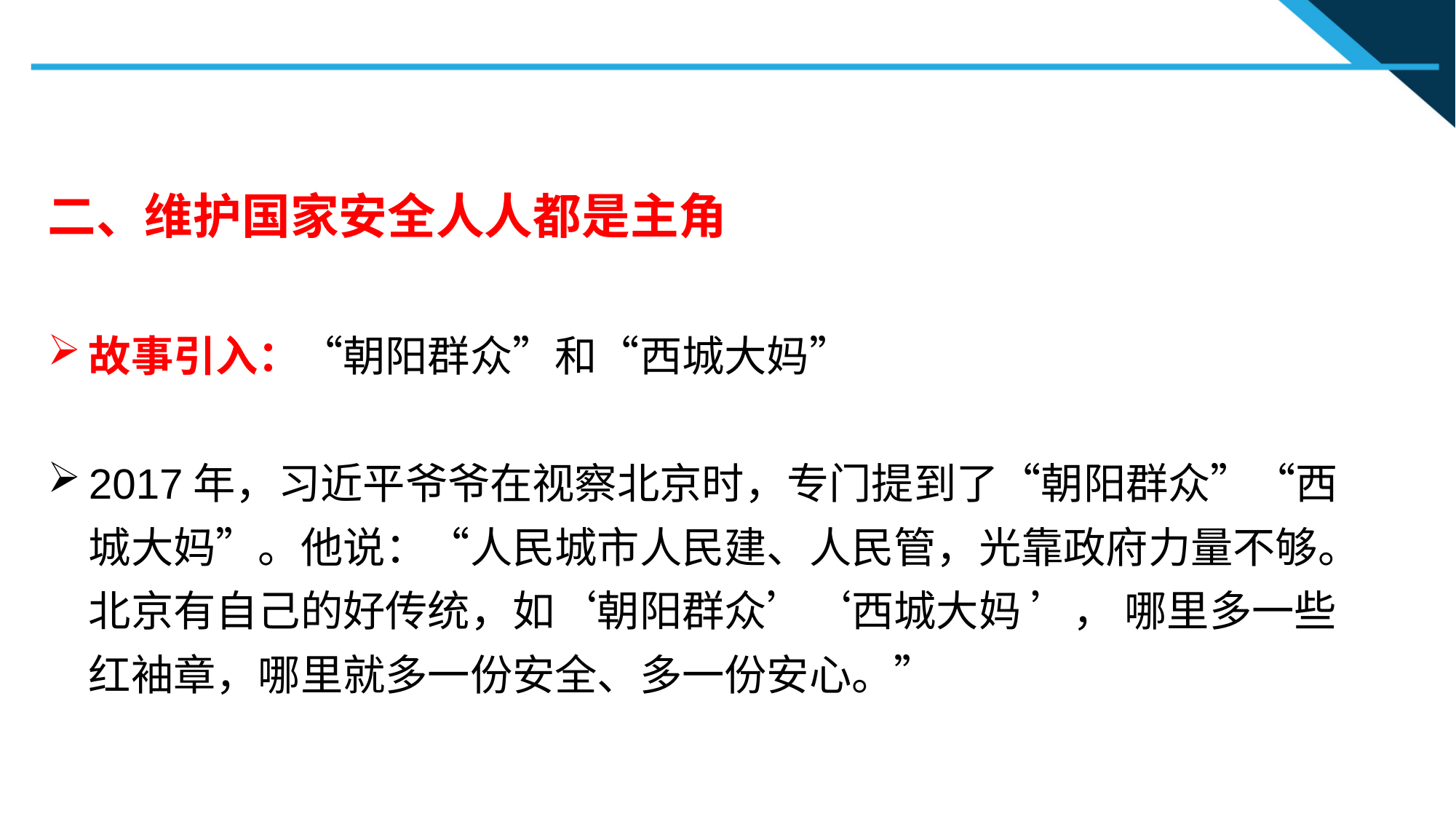

二、维护国家安全人人都是主角

故事引入：“朝阳群众”和“西城大妈”

2017年，习近平爷爷在视察北京时，专门提到了“朝阳群众”“西城大妈”。他说：“人民城市人民建、人民管，光靠政府力量不够。北京有自己的好传统，如‘朝阳群众’‘西城大妈 ’， 哪里多一些 红袖章，哪里就多一份安全、多一份安心。”